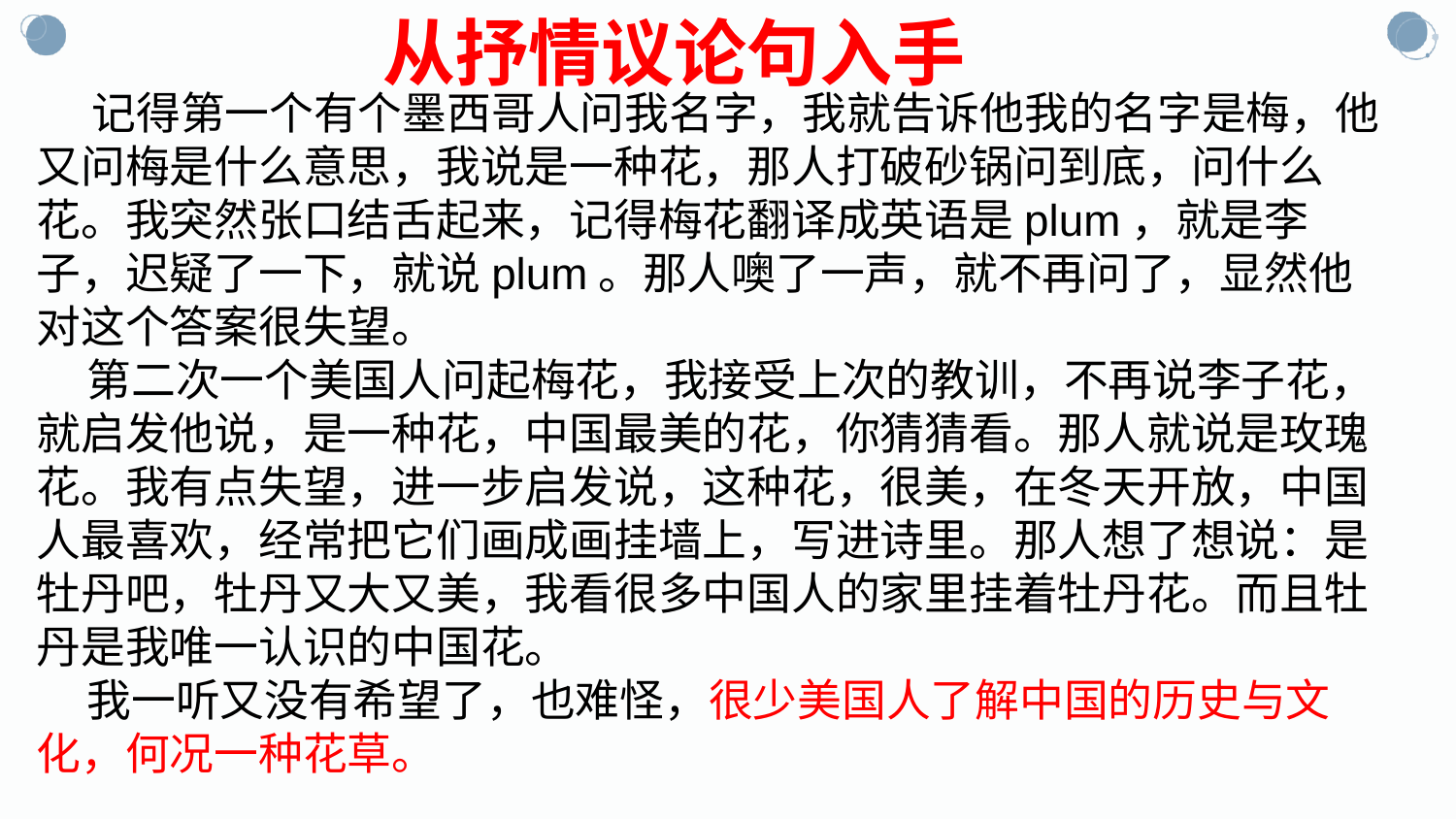

从抒情议论句入手
    记得第一个有个墨西哥人问我名字，我就告诉他我的名字是梅，他又问梅是什么意思，我说是一种花，那人打破砂锅问到底，问什么花。我突然张口结舌起来，记得梅花翻译成英语是plum，就是李子，迟疑了一下，就说plum。那人噢了一声，就不再问了，显然他对这个答案很失望。
    第二次一个美国人问起梅花，我接受上次的教训，不再说李子花，就启发他说，是一种花，中国最美的花，你猜猜看。那人就说是玫瑰花。我有点失望，进一步启发说，这种花，很美，在冬天开放，中国人最喜欢，经常把它们画成画挂墙上，写进诗里。那人想了想说：是牡丹吧，牡丹又大又美，我看很多中国人的家里挂着牡丹花。而且牡丹是我唯一认识的中国花。
    我一听又没有希望了，也难怪，很少美国人了解中国的历史与文化，何况一种花草。